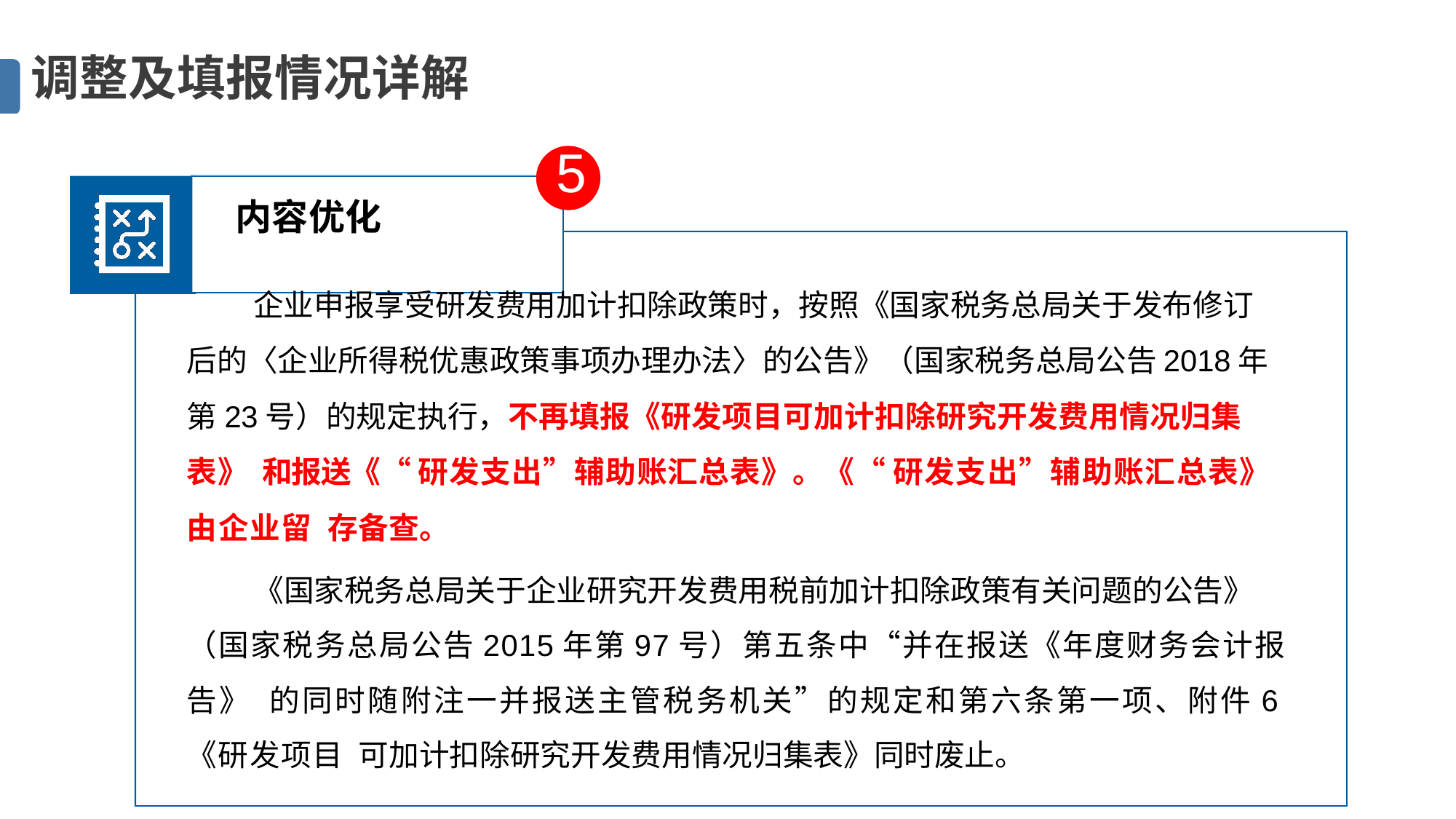

# 调整及填报情况详解

27

5

内容优化

企业申报享受研发费用加计扣除政策时，按照《国家税务总局关于发布修订

后的〈企业所得税优惠政策事项办理办法〉的公告》（国家税务总局公告2018年  第23号）的规定执行，不再填报《研发项目可加计扣除研究开发费用情况归集表》  和报送《“ 研发支出”辅助账汇总表》。《“ 研发支出”辅助账汇总表》由企业留  存备查。
《国家税务总局关于企业研究开发费用税前加计扣除政策有关问题的公告》
（国家税务总局公告2015年第97号）第五条中“并在报送《年度财务会计报告》  的同时随附注一并报送主管税务机关”的规定和第六条第一项、附件6《研发项目  可加计扣除研究开发费用情况归集表》同时废止。